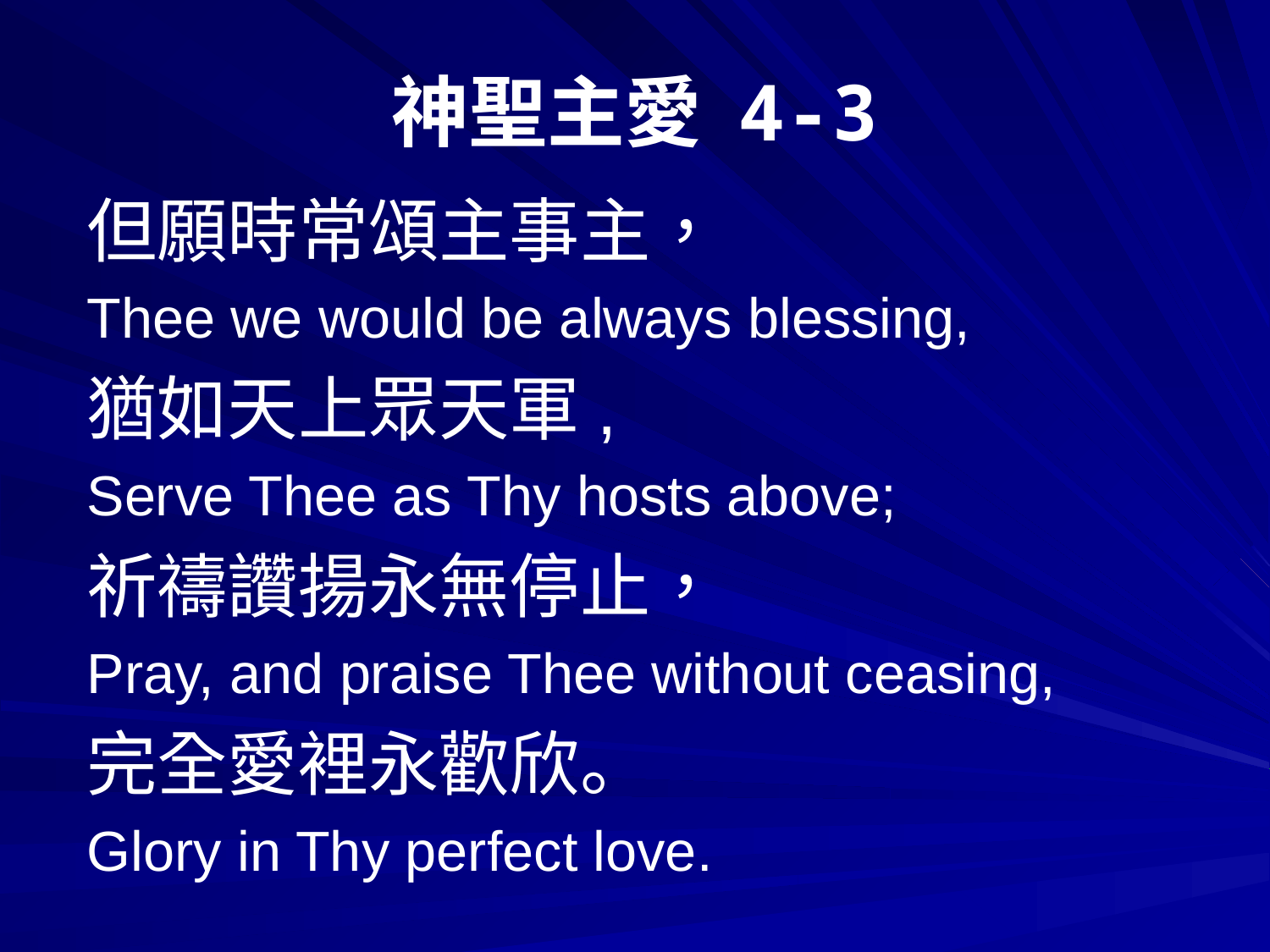

# 神聖主愛 4-3
但願時常頌主事主，
Thee we would be always blessing,
猶如天上眾天軍,
Serve Thee as Thy hosts above;
祈禱讚揚永無停止，
Pray, and praise Thee without ceasing,
完全愛裡永歡欣。
Glory in Thy perfect love.